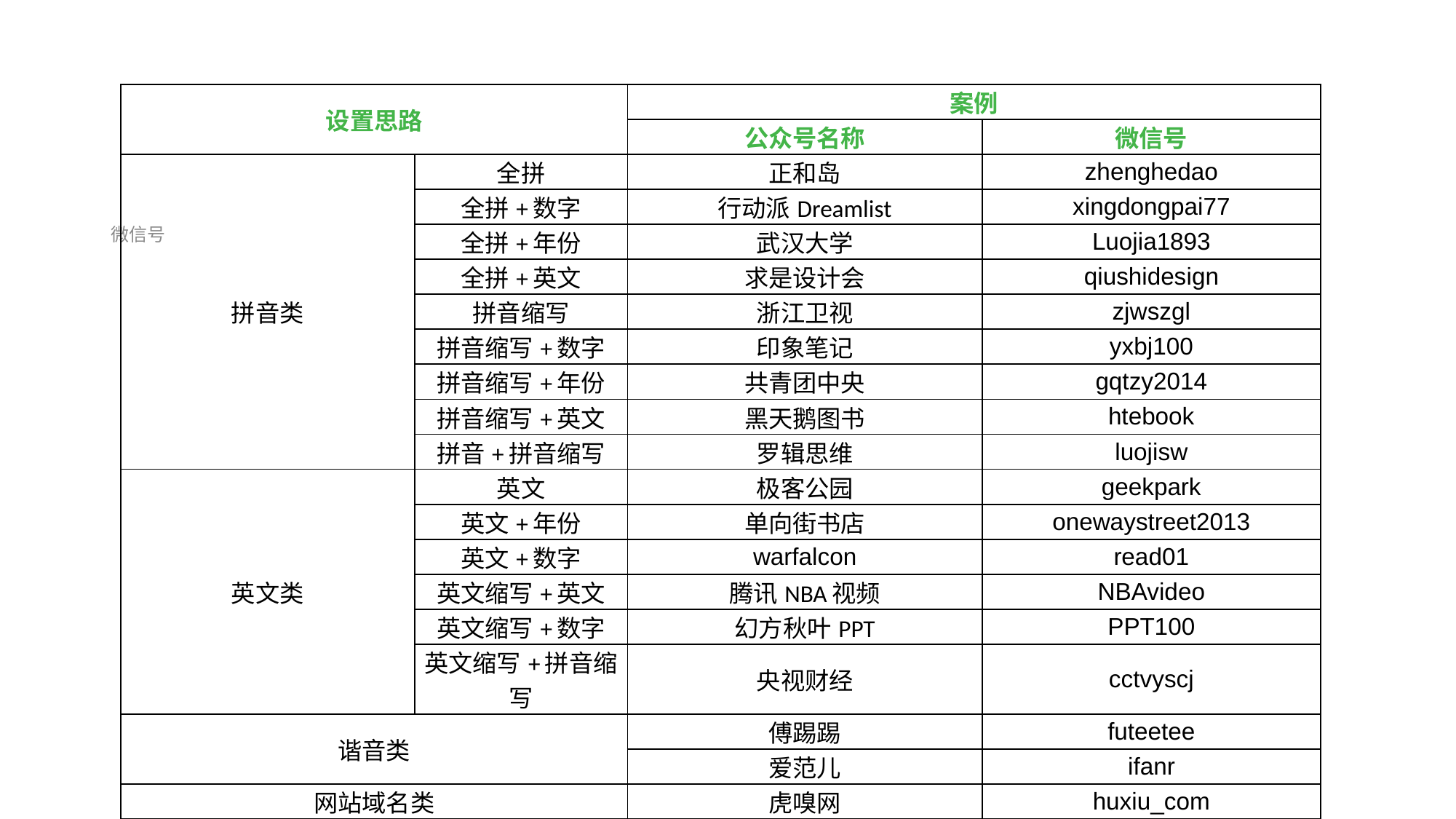

| 设置思路 |  | 案例 |  |
| --- | --- | --- | --- |
|  |  | 公众号名称 | 微信号 |
| 拼音类 | 全拼 | 正和岛 | zhenghedao |
|  | 全拼+数字 | 行动派Dreamlist | xingdongpai77 |
|  | 全拼+年份 | 武汉大学 | Luojia1893 |
|  | 全拼+英文 | 求是设计会 | qiushidesign |
|  | 拼音缩写 | 浙江卫视 | zjwszgl |
|  | 拼音缩写+数字 | 印象笔记 | yxbj100 |
|  | 拼音缩写+年份 | 共青团中央 | gqtzy2014 |
|  | 拼音缩写+英文 | 黑天鹅图书 | htebook |
|  | 拼音+拼音缩写 | 罗辑思维 | luojisw |
| 英文类 | 英文 | 极客公园 | geekpark |
|  | 英文+年份 | 单向街书店 | onewaystreet2013 |
|  | 英文+数字 | warfalcon | read01 |
|  | 英文缩写+英文 | 腾讯NBA视频 | NBAvideo |
|  | 英文缩写+数字 | 幻方秋叶PPT | PPT100 |
|  | 英文缩写+拼音缩写 | 央视财经 | cctvyscj |
| 谐音类 |  | 傅踢踢 | futeetee |
|  |  | 爱范儿 | ifanr |
| 网站域名类 |  | 虎嗅网 | huxiu\_com |
| i系列类 |  | 连岳 | ilianyue |
微信号